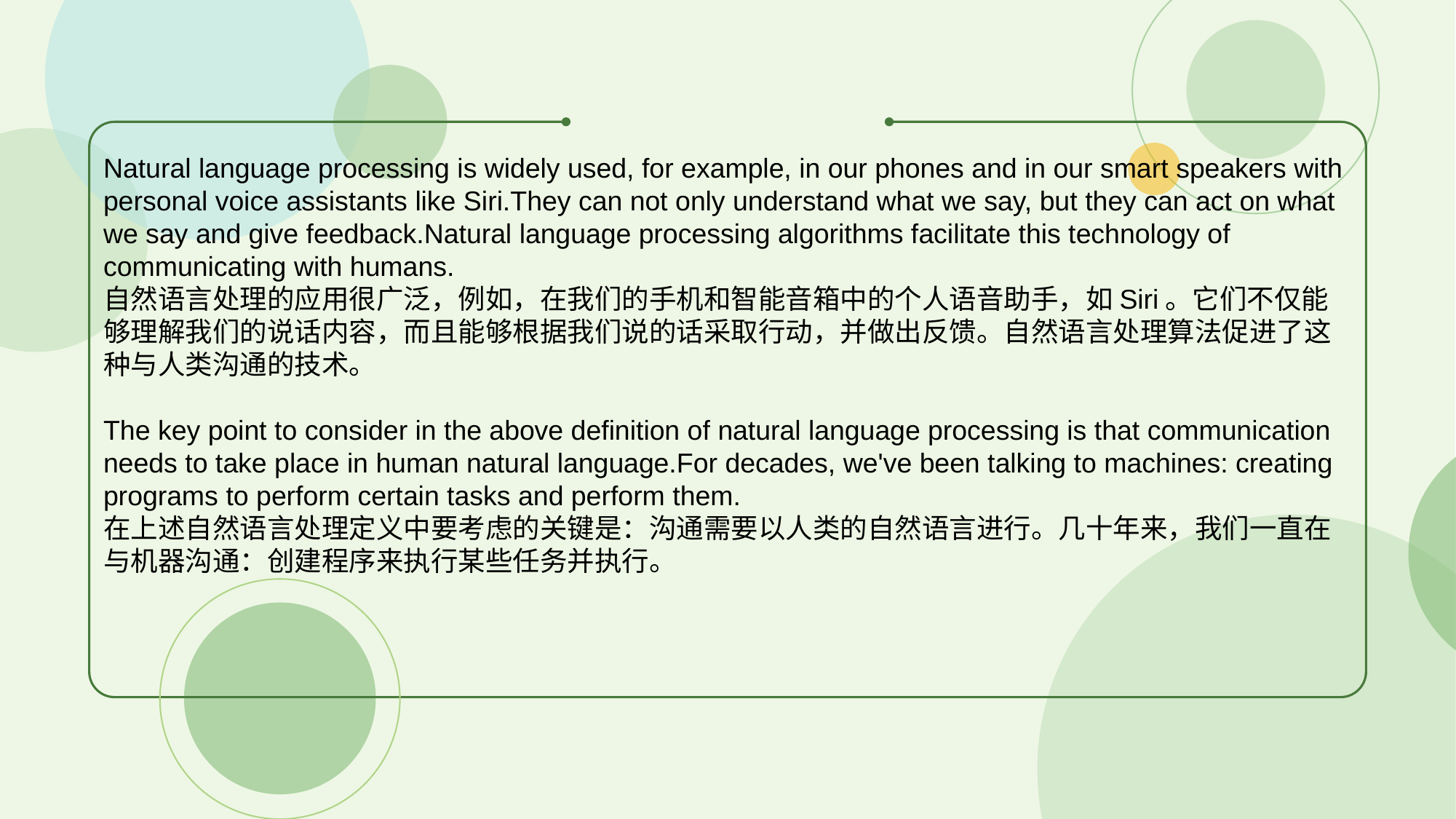

Natural language processing is widely used, for example, in our phones and in our smart speakers with personal voice assistants like Siri.They can not only understand what we say, but they can act on what we say and give feedback.Natural language processing algorithms facilitate this technology of communicating with humans.
自然语言处理的应用很广泛，例如，在我们的手机和智能音箱中的个人语音助手，如Siri。它们不仅能够理解我们的说话内容，而且能够根据我们说的话采取行动，并做出反馈。自然语言处理算法促进了这种与人类沟通的技术。

The key point to consider in the above definition of natural language processing is that communication needs to take place in human natural language.For decades, we've been talking to machines: creating programs to perform certain tasks and perform them.
在上述自然语言处理定义中要考虑的关键是：沟通需要以人类的自然语言进行。几十年来，我们一直在与机器沟通：创建程序来执行某些任务并执行。